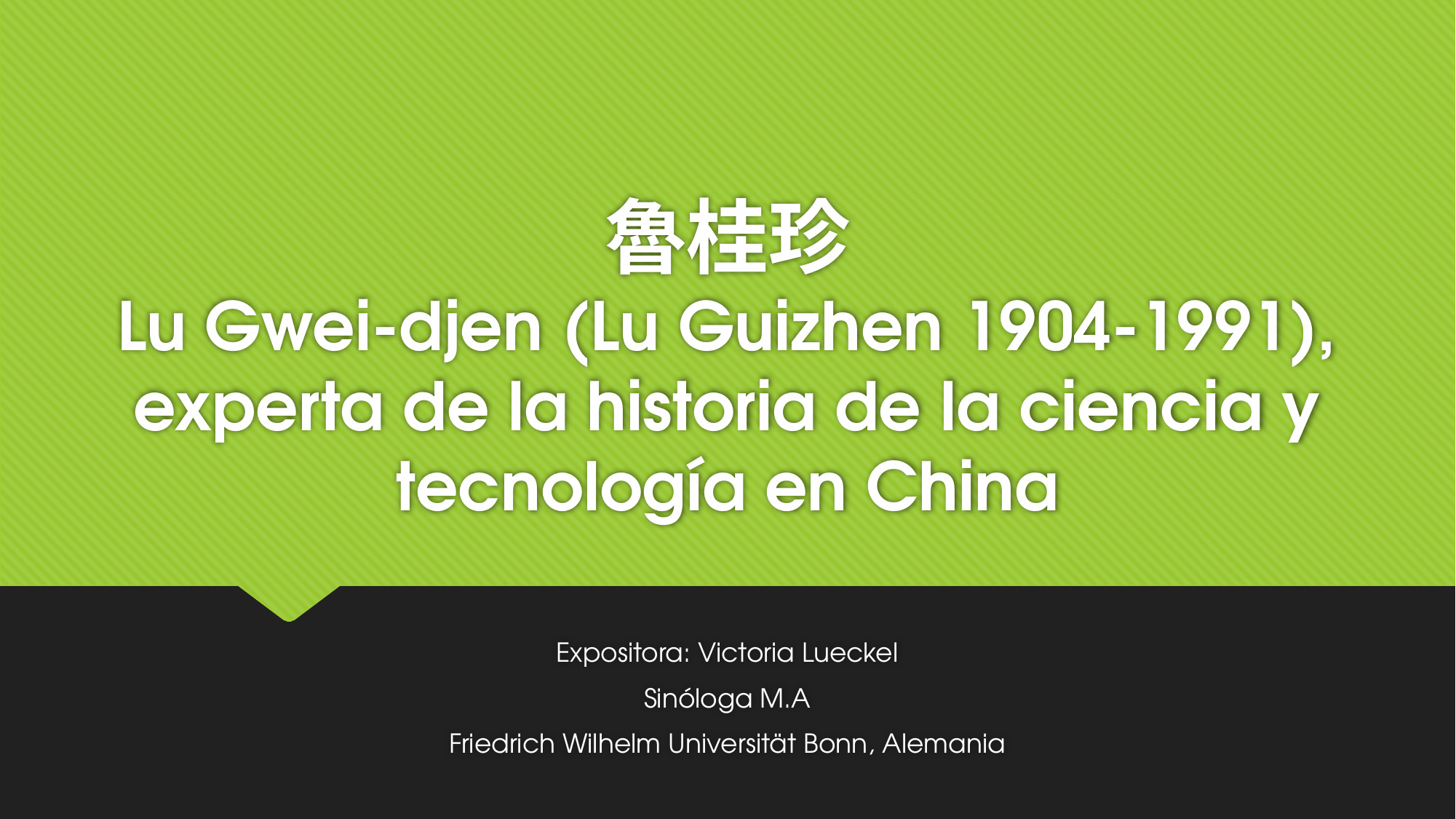

# 魯桂珍 Lu Gwei-djen (Lu Guizhen 1904-1991), experta de la historia de la ciencia y tecnología en China
Expositora: Victoria Lueckel
Sinóloga M.A
Friedrich Wilhelm Universität Bonn, Alemania